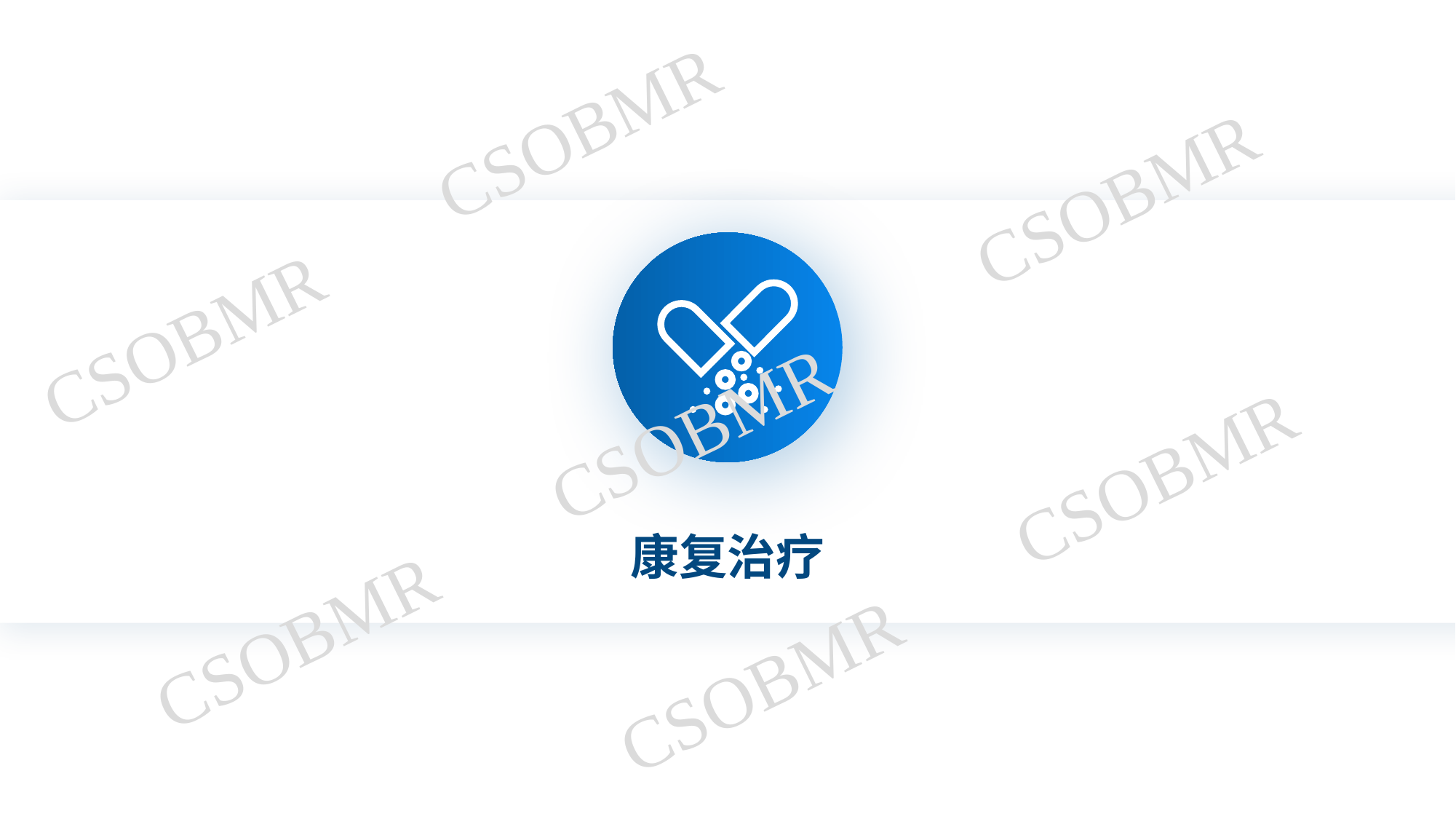

CSOBMR
CSOBMR

CSOBMR
CSOBMR
CSOBMR
康复治疗
CSOBMR
CSOBMR